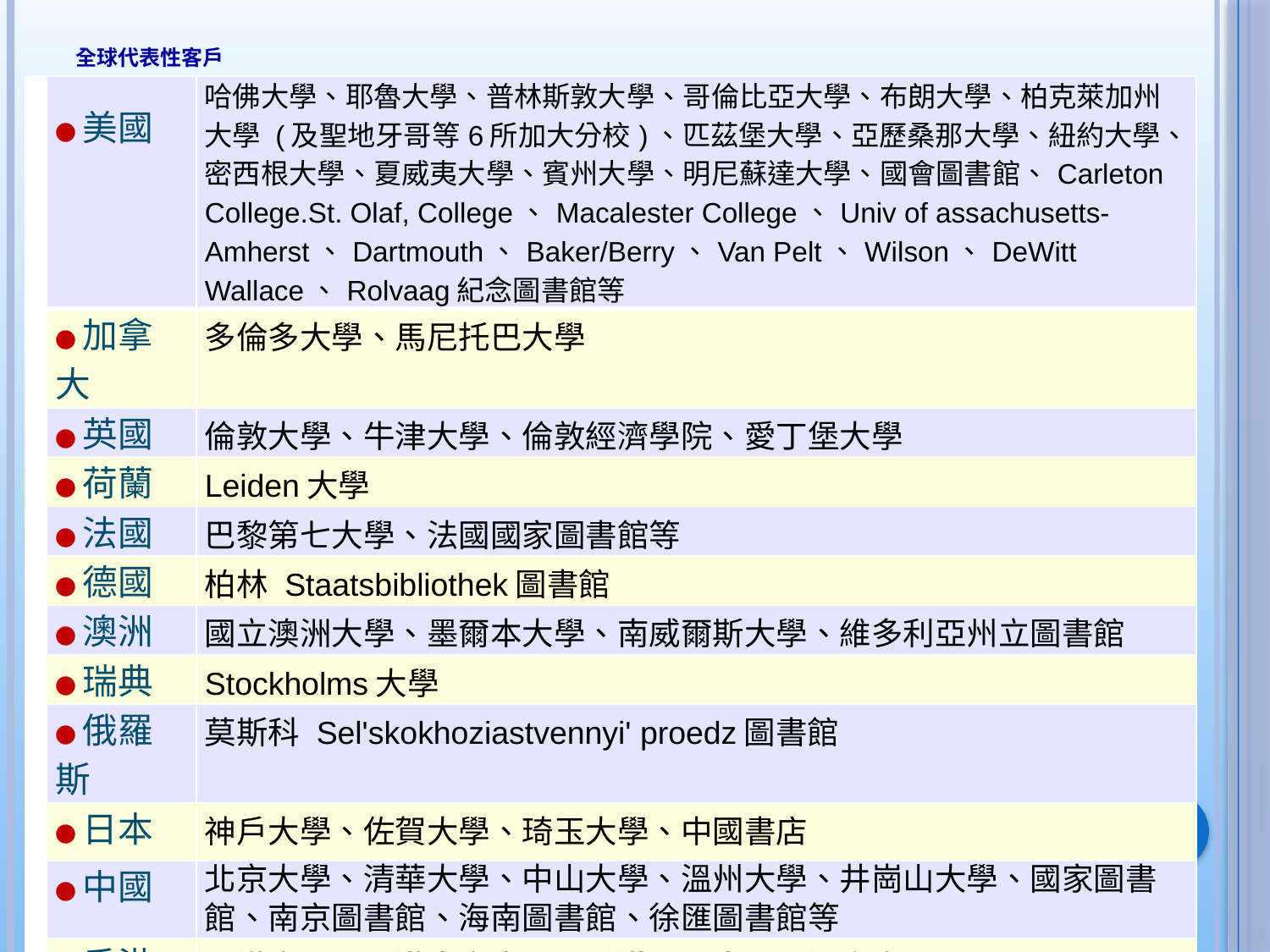

# 全球代表性客戶
|  | ●美國 | 哈佛大學、耶魯大學、普林斯敦大學、哥倫比亞大學、布朗大學、柏克萊加州大學 (及聖地牙哥等6所加大分校)、匹茲堡大學、亞歷桑那大學、紐約大學、密西根大學、夏威夷大學、賓州大學、明尼蘇達大學、國會圖書館、Carleton College.St. Olaf, College、Macalester College、Univ of assachusetts-Amherst、Dartmouth、Baker/Berry、Van Pelt、Wilson、DeWitt Wallace、Rolvaag紀念圖書館等 |
| --- | --- | --- |
|  | ●加拿大 | 多倫多大學、馬尼托巴大學 |
|  | ●英國 | 倫敦大學、牛津大學、倫敦經濟學院、愛丁堡大學 |
|  | ●荷蘭 | Leiden大學 |
|  | ●法國 | 巴黎第七大學、法國國家圖書館等 |
|  | ●德國 | 柏林 Staatsbibliothek圖書館 |
|  | ●澳洲 | 國立澳洲大學、墨爾本大學、南威爾斯大學、維多利亞州立圖書館 |
|  | ●瑞典 | Stockholms大學 |
|  | ●俄羅斯 | 莫斯科 Sel'skokhoziastvennyi' proedz圖書館 |
|  | ●日本 | 神戶大學、佐賀大學、琦玉大學、中國書店 |
|  | ●中國 | 北京大學、清華大學、中山大學、溫州大學、井崗山大學、國家圖書館、南京圖書館、海南圖書館、徐匯圖書館等 |
|  | ●香港 | 香港大學、香港中文大學、香港理工大學、浸會大學 |
|  | ●新加坡 | 新加坡國立大學、新加坡大學 |
4